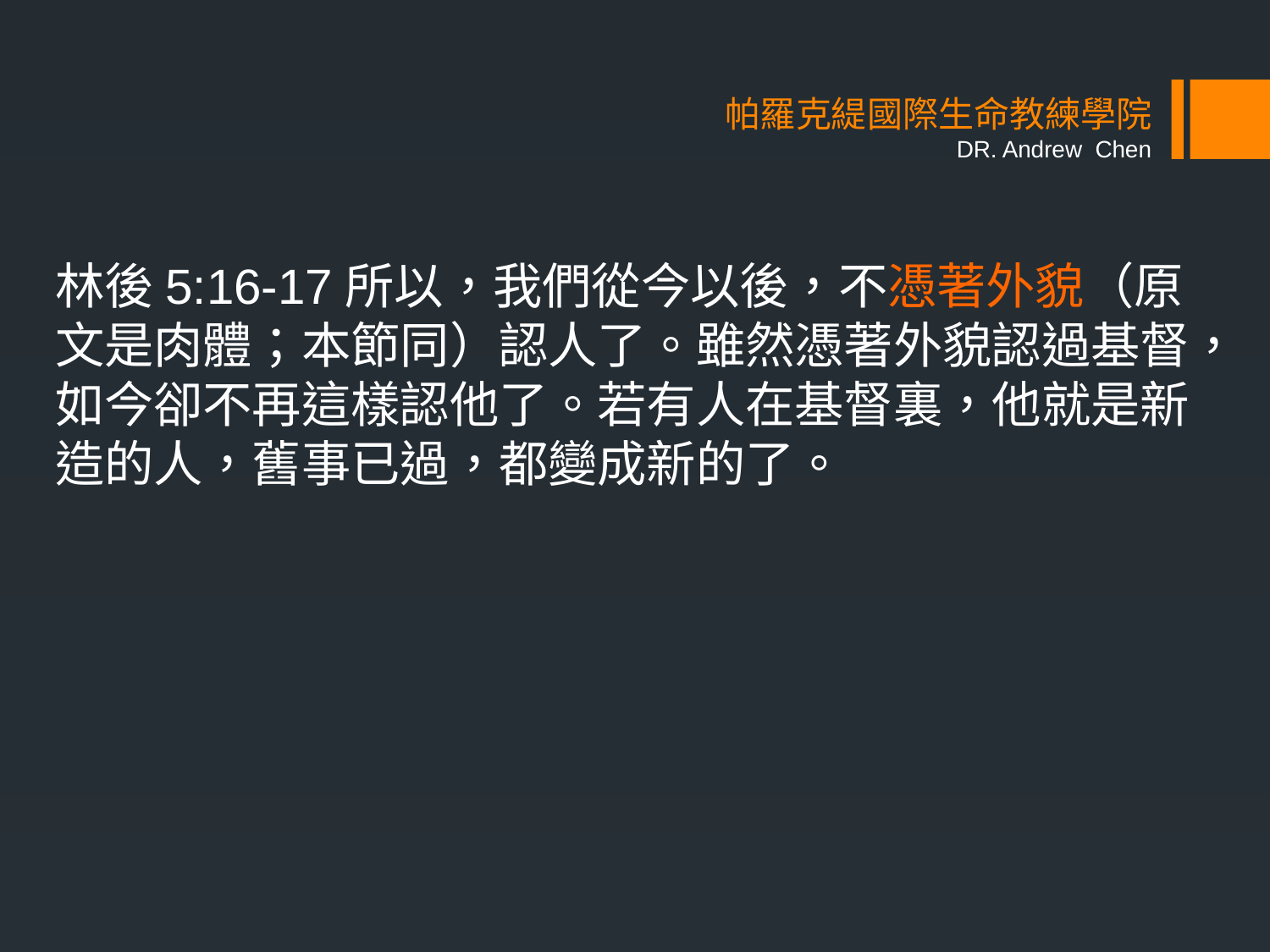

# 帕羅克緹國際生命教練學院 DR. Andrew  Chen

林後5:16-17所以，我們從今以後，不憑著外貌（原文是肉體；本節同）認人了。雖然憑著外貌認過基督，如今卻不再這樣認他了。若有人在基督裏，他就是新造的人，舊事已過，都變成新的了。